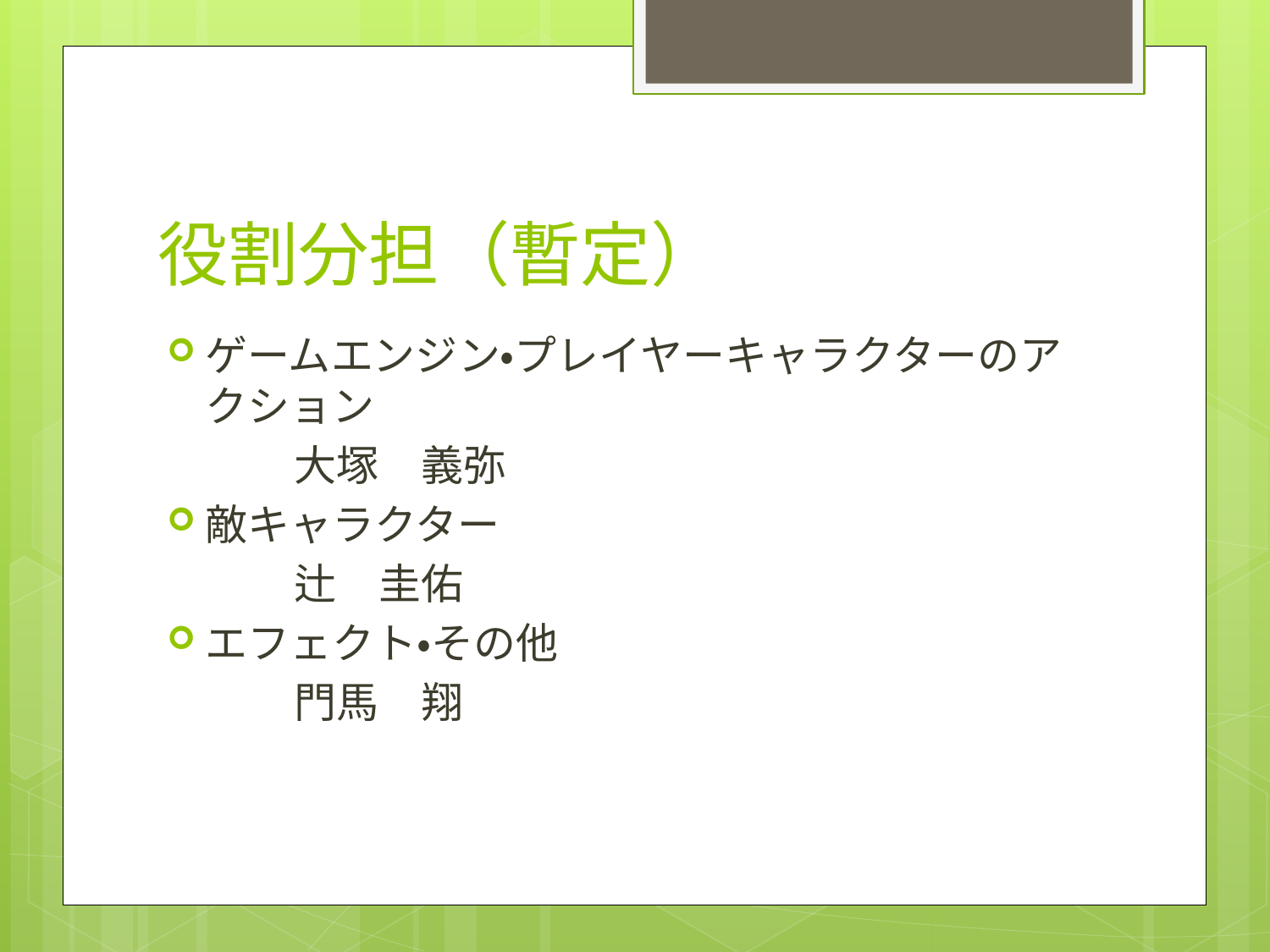

# 役割分担（暫定）
ゲームエンジン・プレイヤーキャラクターのアクション
	大塚　義弥
敵キャラクター
	辻　圭佑
エフェクト・その他
	門馬　翔